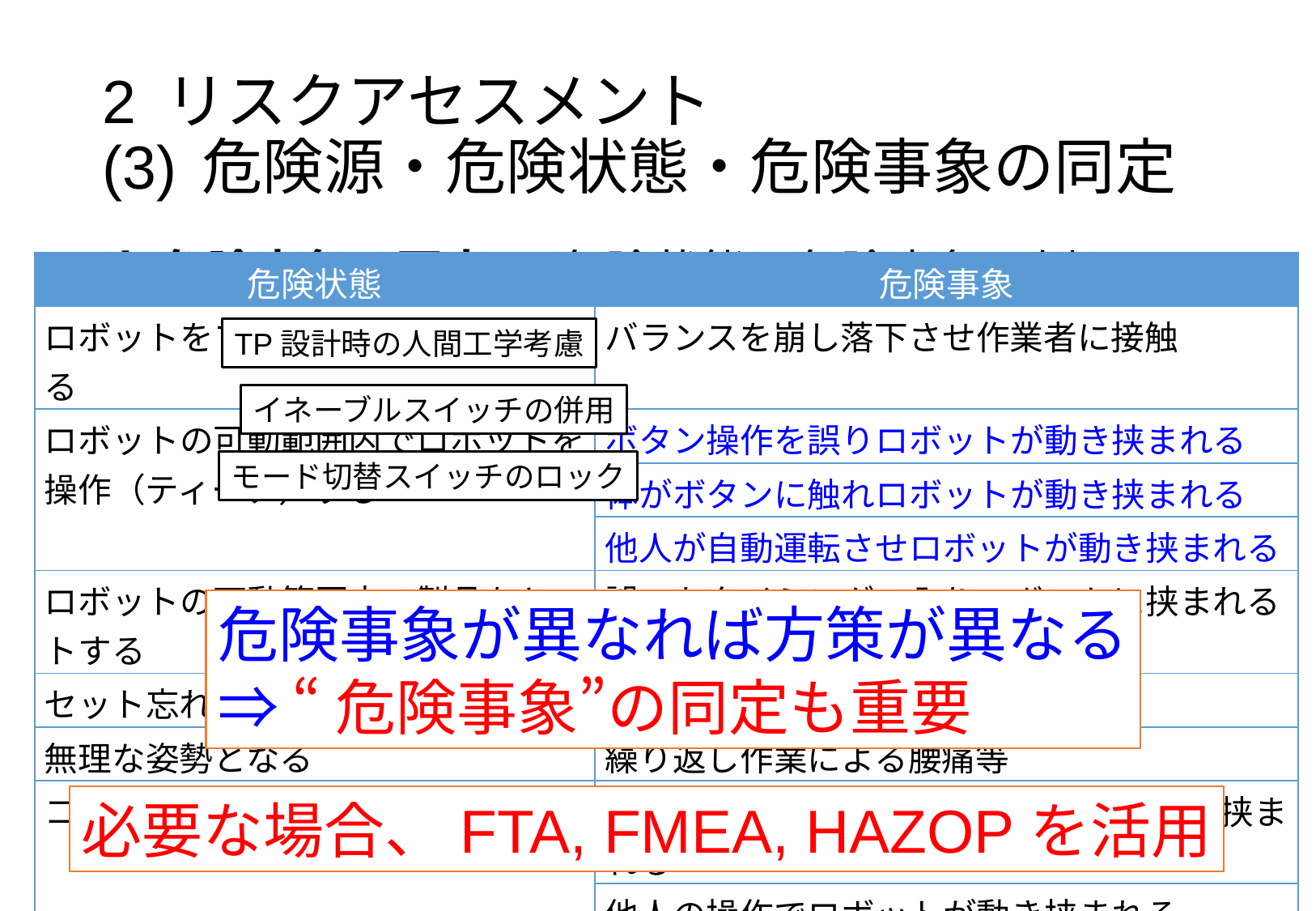

# 2 リスクアセスメント (3)	危険源・危険状態・危険事象の同定
ウ 危険事象の同定 － 危険状態⇒危険事象の例
| 危険状態 | 危険事象 |
| --- | --- |
| ロボットをフォークリフトで運搬する | バランスを崩し落下させ作業者に接触 |
| ロボットの可動範囲内でロボットを操作（ティーチ）する | ボタン操作を誤りロボットが動き挟まれる |
|  | 体がボタンに触れロボットが動き挟まれる |
|  | 他人が自動運転させロボットが動き挟まれる |
| ロボットの可動範囲内で製品をセットする | 誤ったタイミングで入りロボットに挟まれる |
| セット忘れ部品をセットする | 始動したロボットに挟まれる |
| 無理な姿勢となる | 繰り返し作業による腰痛等 |
| コンベア上の製品の流れ不良を直す | 自動運転継続条件が揃いロボットが動き挟まれる |
|  | 他人の操作でロボットが動き挟まれる |
| ロボットシステム近傍を通行する | 地震により転倒し人が押しつぶされる |
| … | … |
TP設計時の人間工学考慮
イネーブルスイッチの併用
モード切替スイッチのロック
危険事象が異なれば方策が異なる
⇒ “危険事象”の同定も重要
必要な場合、FTA, FMEA, HAZOPを活用